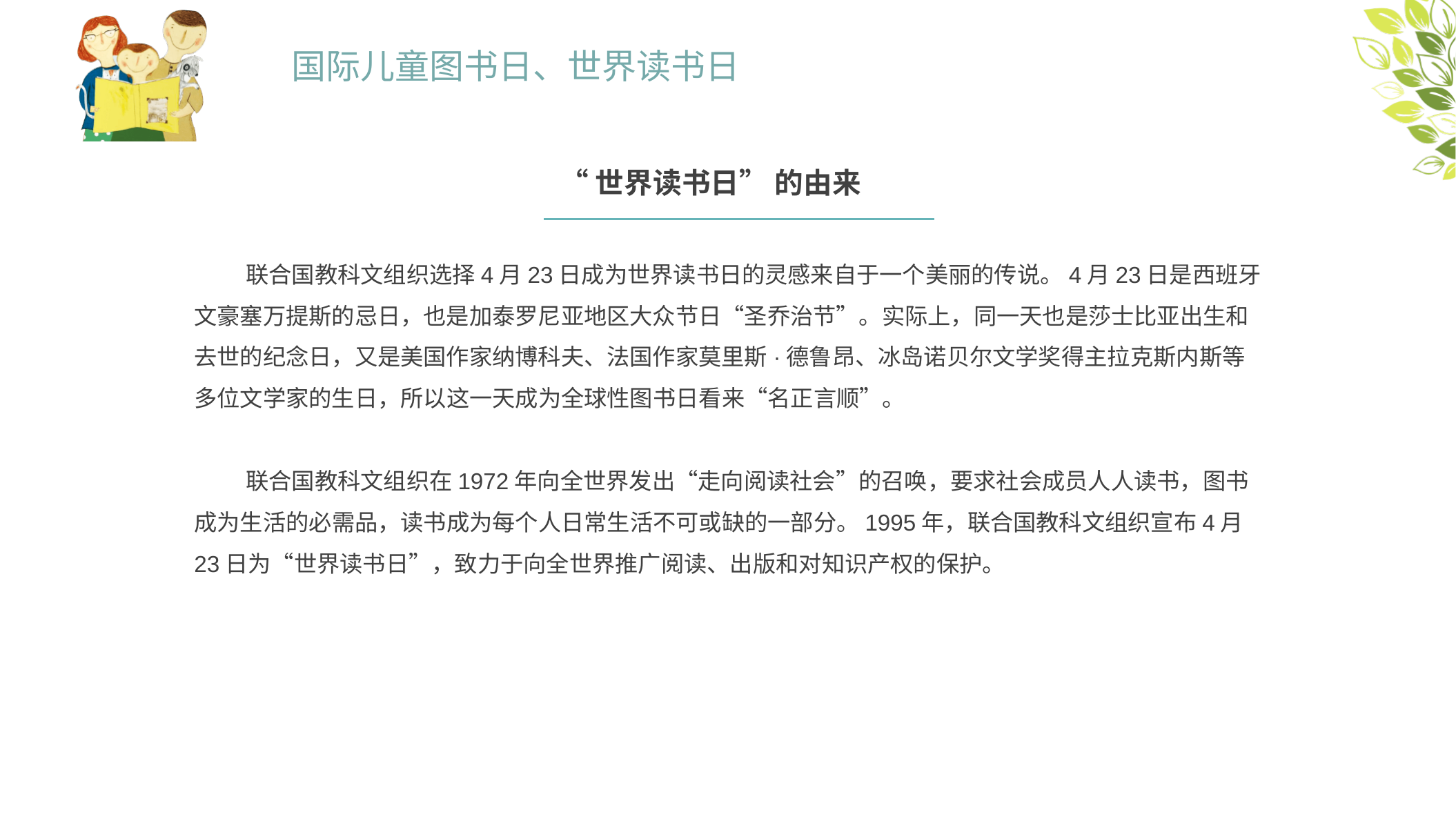

国际儿童图书日、世界读书日
“世界读书日” 的由来
联合国教科文组织选择4月23日成为世界读书日的灵感来自于一个美丽的传说。4月23日是西班牙文豪塞万提斯的忌日，也是加泰罗尼亚地区大众节日“圣乔治节”。实际上，同一天也是莎士比亚出生和去世的纪念日，又是美国作家纳博科夫、法国作家莫里斯·德鲁昂、冰岛诺贝尔文学奖得主拉克斯内斯等多位文学家的生日，所以这一天成为全球性图书日看来“名正言顺”。

联合国教科文组织在1972年向全世界发出“走向阅读社会”的召唤，要求社会成员人人读书，图书成为生活的必需品，读书成为每个人日常生活不可或缺的一部分。1995年，联合国教科文组织宣布4月23日为“世界读书日”，致力于向全世界推广阅读、出版和对知识产权的保护。